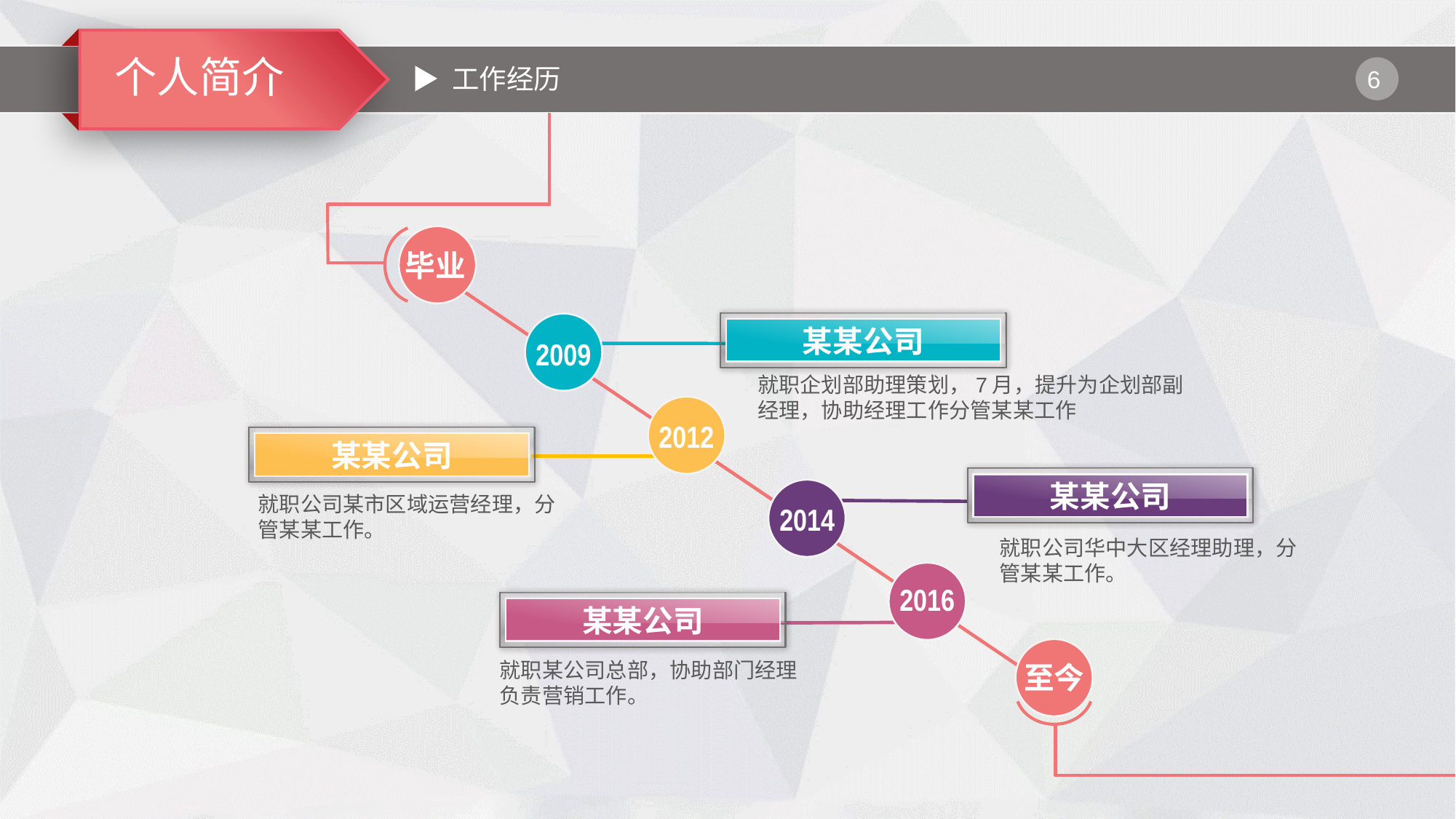

▶ 工作经历

毕业

某某公司

2009
就职企划部助理策划，7月，提升为企划部副经理，协助经理工作分管某某工作

2012

某某公司

某某公司

2014
就职公司某市区域运营经理，分管某某工作。
就职公司华中大区经理助理，分管某某工作。

2016

某某公司

至今
就职某公司总部，协助部门经理负责营销工作。